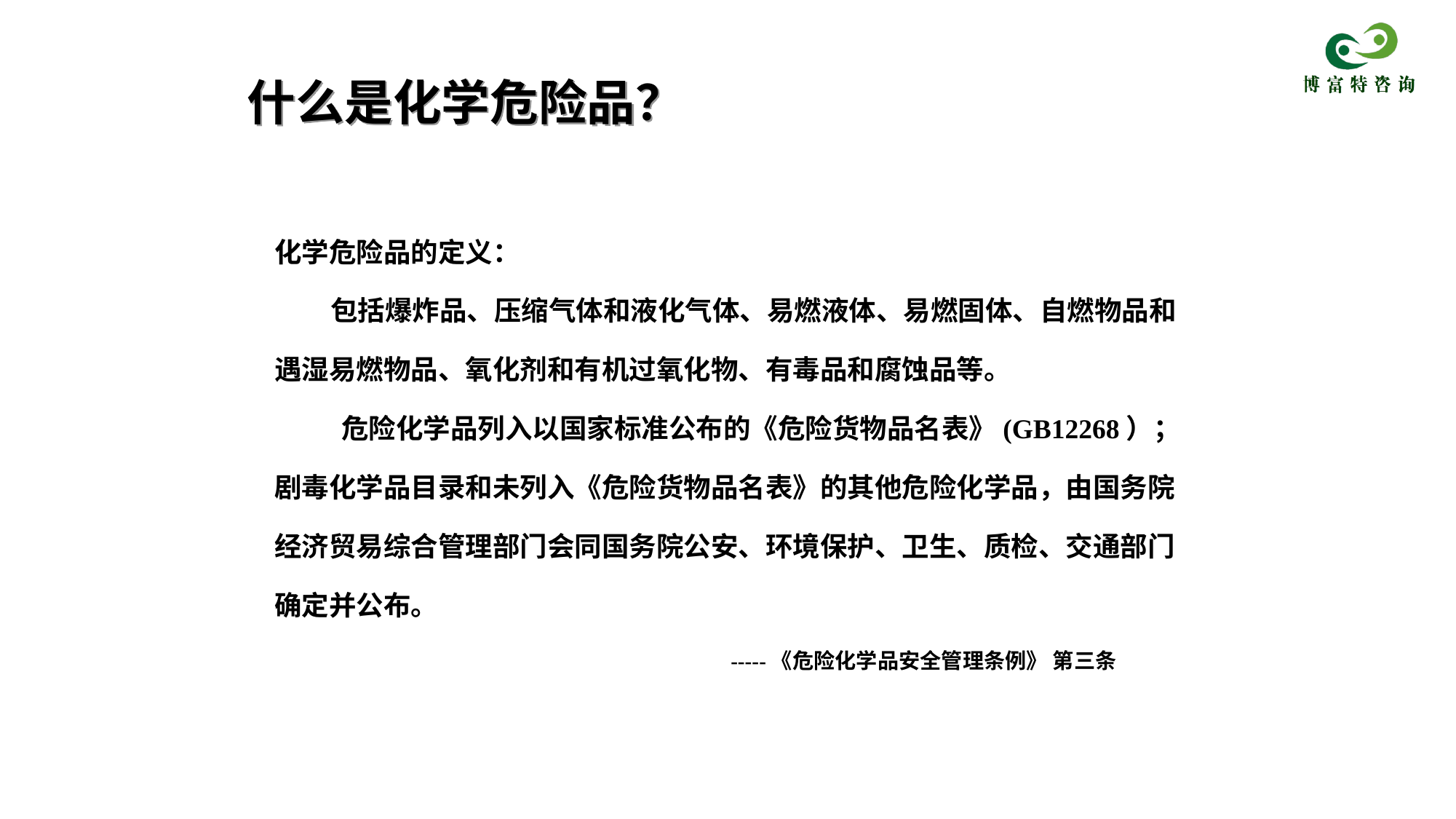

# 什么是化学危险品？
化学危险品的定义：
        包括爆炸品、压缩气体和液化气体、易燃液体、易燃固体、自燃物品和遇湿易燃物品、氧化剂和有机过氧化物、有毒品和腐蚀品等。
　　  危险化学品列入以国家标准公布的《危险货物品名表》(GB12268）；剧毒化学品目录和未列入《危险货物品名表》的其他危险化学品，由国务院经济贸易综合管理部门会同国务院公安、环境保护、卫生、质检、交通部门确定并公布。
                                                                            -----《危险化学品安全管理条例》 第三条